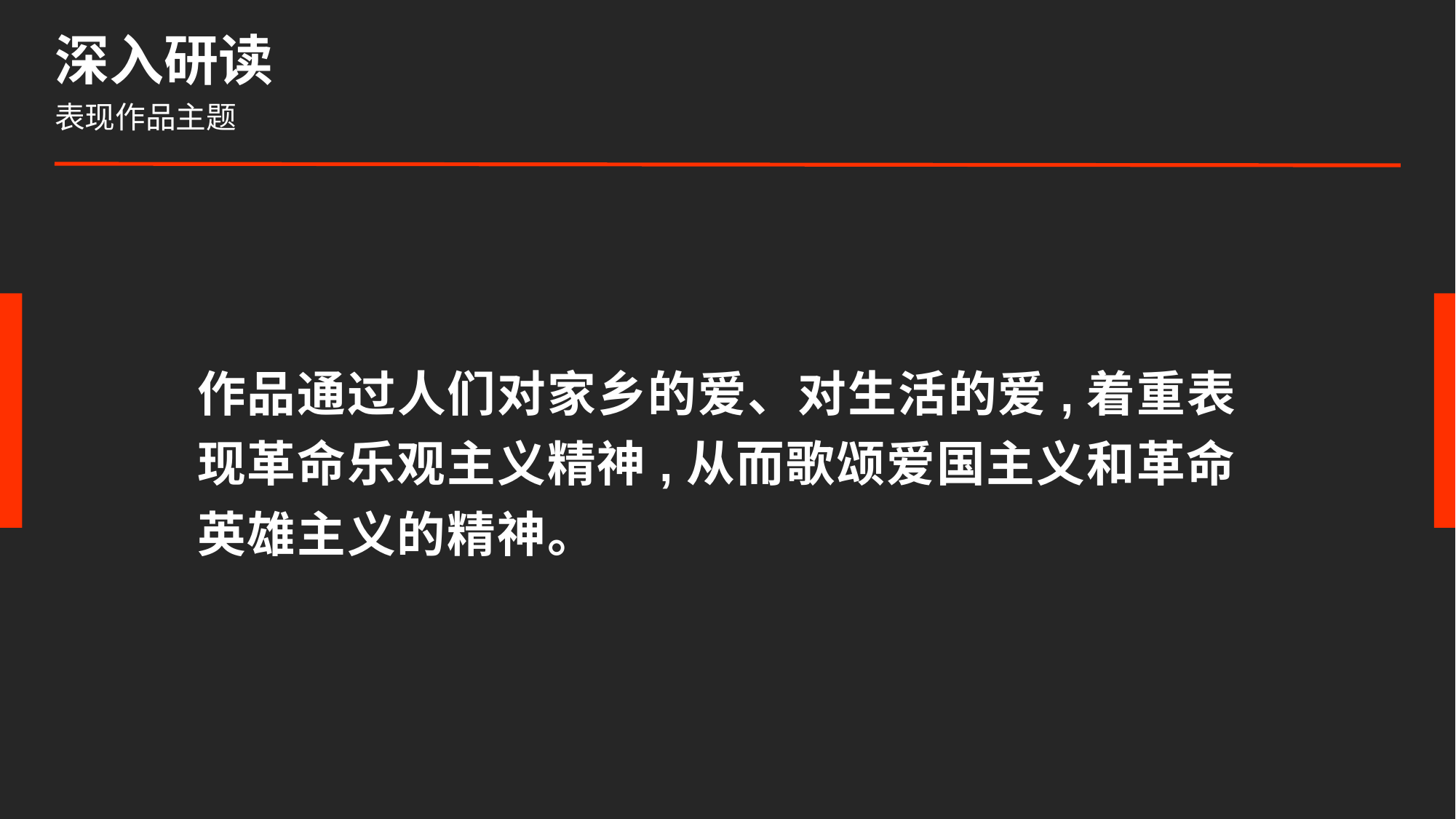

深入研读
表现作品主题
作品通过人们对家乡的爱、对生活的爱,着重表现革命乐观主义精神,从而歌颂爱国主义和革命英雄主义的精神。